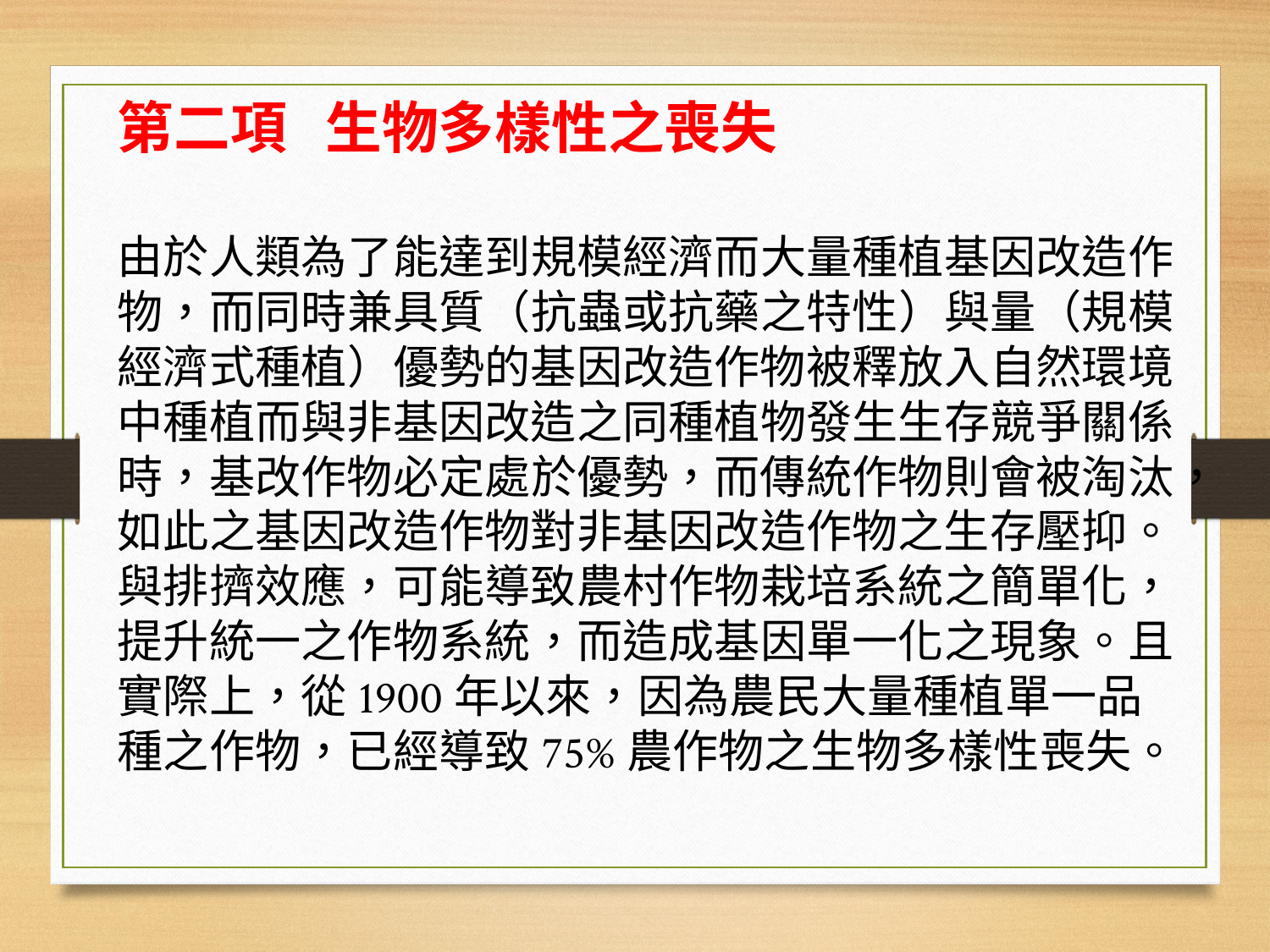

第二項   生物多樣性之喪失

由於人類為了能達到規模經濟而大量種植基因改造作物，而同時兼具質（抗蟲或抗藥之特性）與量（規模經濟式種植）優勢的基因改造作物被釋放入自然環境中種植而與非基因改造之同種植物發生生存競爭關係時，基改作物必定處於優勢，而傳統作物則會被淘汰，如此之基因改造作物對非基因改造作物之生存壓抑。與排擠效應，可能導致農村作物栽培系統之簡單化，提升統一之作物系統，而造成基因單一化之現象。且實際上，從1900年以來，因為農民大量種植單一品種之作物，已經導致75%農作物之生物多樣性喪失。